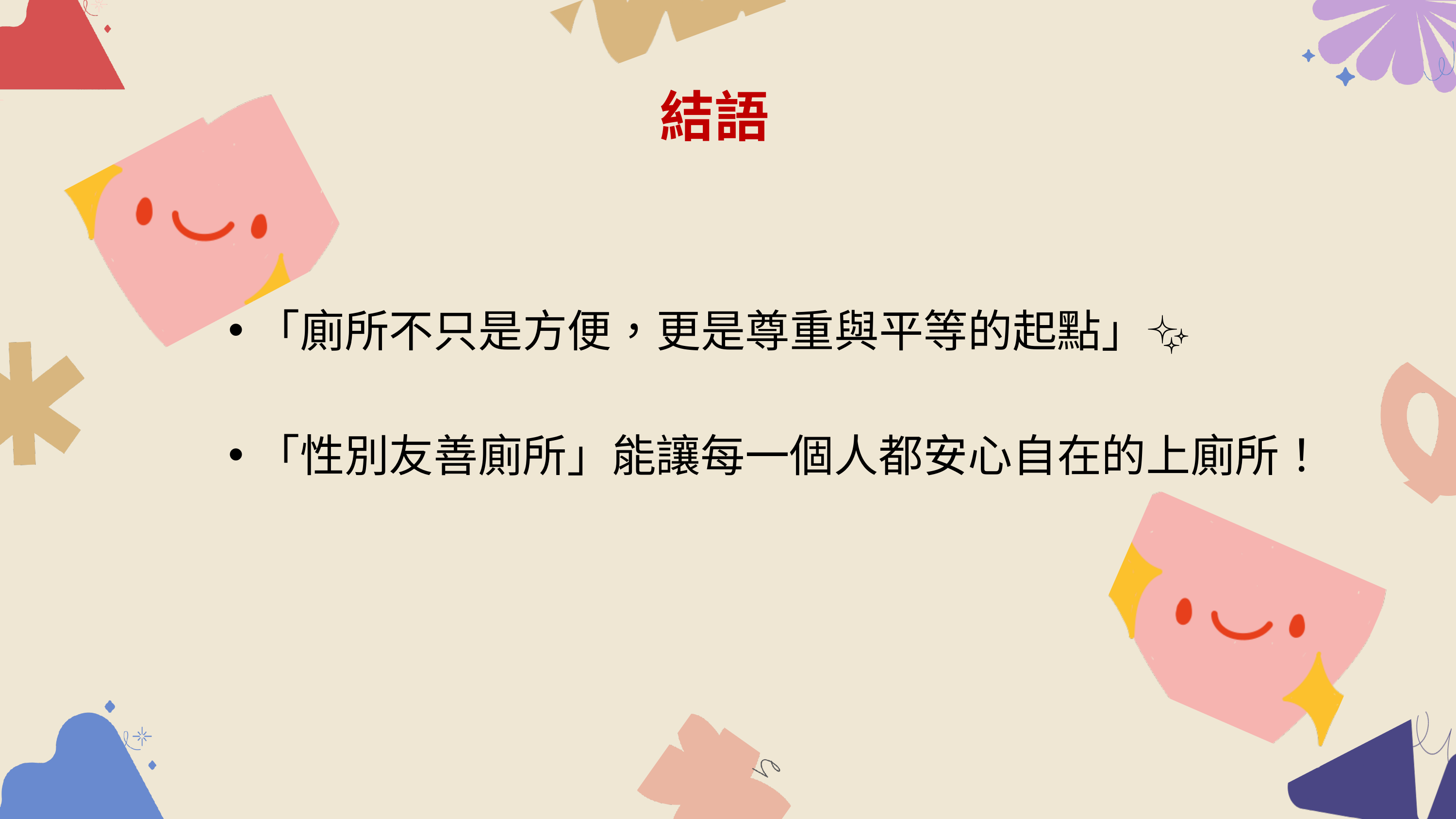

# 結語

「廁所不只是方便，更是尊重與平等的起點」✨

「性別友善廁所」能讓每一個人都安心自在的上廁所！